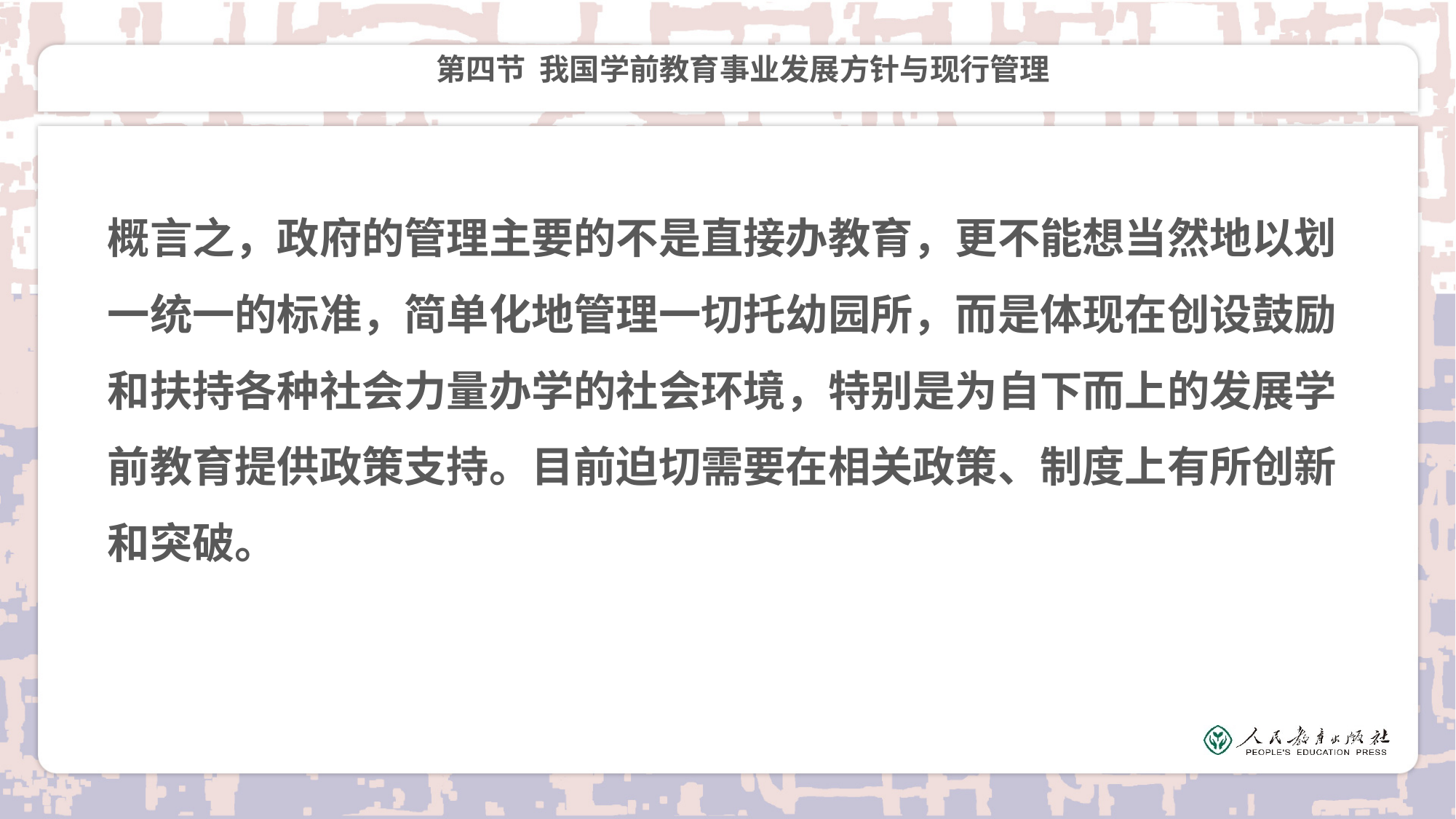

# 第四节  我国学前教育事业发展方针与现行管理
概言之，政府的管理主要的不是直接办教育，更不能想当然地以划一统一的标准，简单化地管理一切托幼园所，而是体现在创设鼓励和扶持各种社会力量办学的社会环境，特别是为自下而上的发展学前教育提供政策支持。目前迫切需要在相关政策、制度上有所创新和突破。